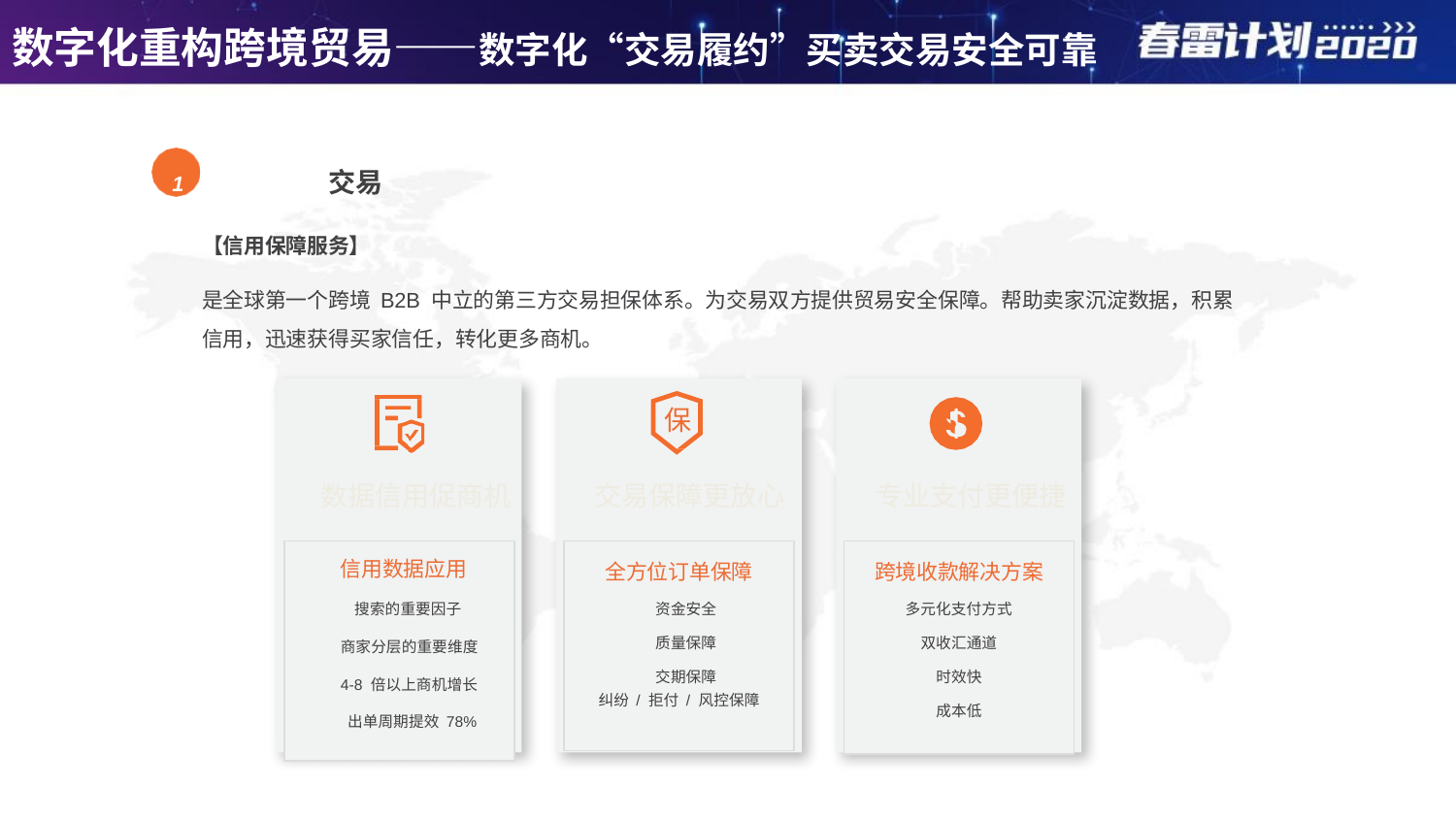

数字化重构跨境贸易——数字化“交易履约”买卖交易安全可靠

1	 交易
【信用保障服务】
是全球第一个跨境 B2B 中立的第三方交易担保体系。为交易双方提供贸易安全保障。帮助卖家沉淀数据，积累信用，迅速获得买家信任，转化更多商机。

保

数据信用促商机
交易保障更放心
专业支付更便捷
信用数据应用
   搜索的重要因子
商家分层的重要维度
4-8 倍以上商机增长
 出单周期提效 78%

全方位订单保障
   资金安全
   质量保障
   交期保障
纠纷 / 拒付 / 风控保障

跨境收款解决方案
多元化支付方式
双收汇通道
时效快
成本低